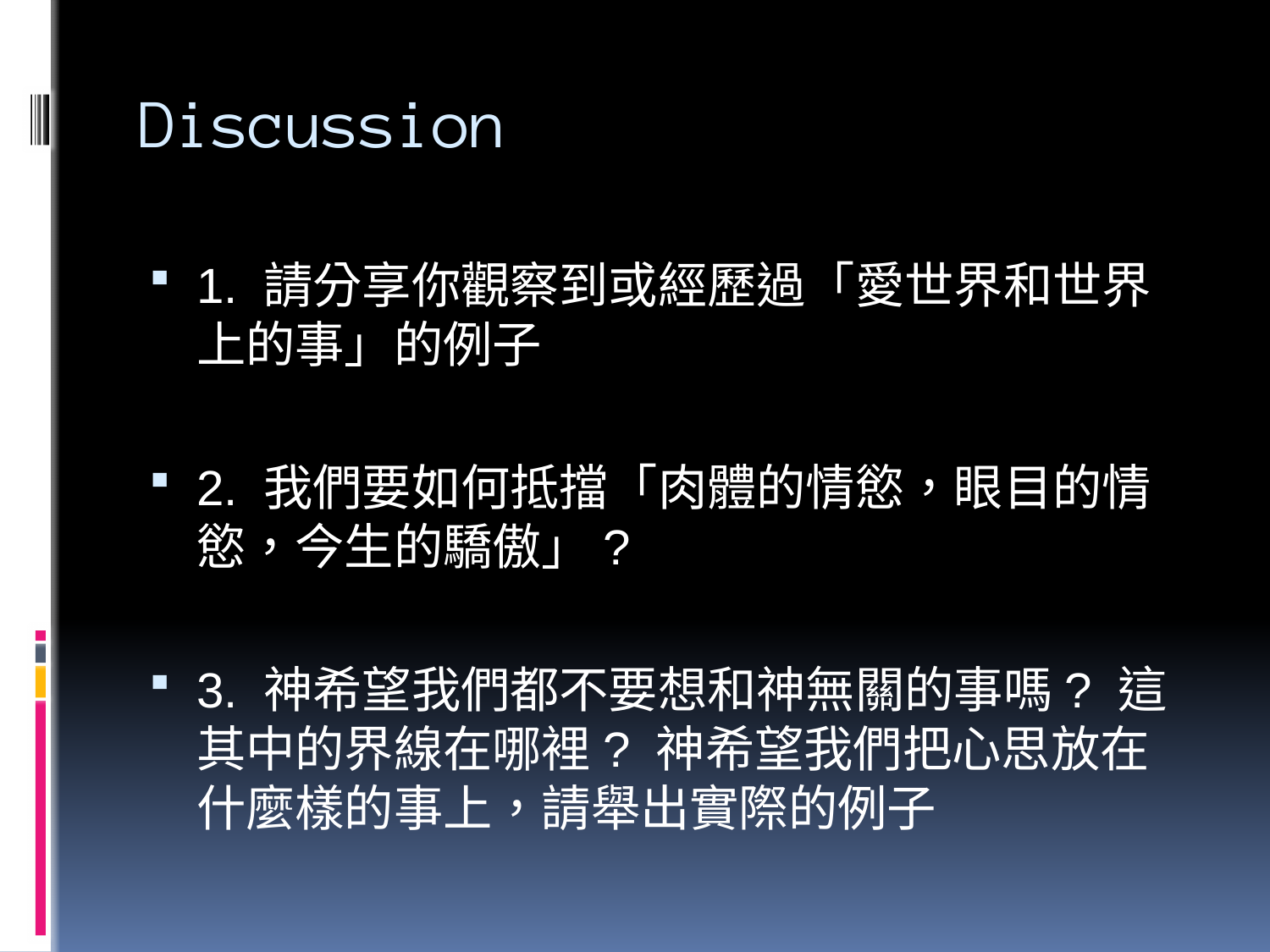

# Discussion
1. 請分享你觀察到或經歷過「愛世界和世界上的事」的例子

2. 我們要如何抵擋「肉體的情慾，眼目的情慾，今生的驕傲」?

3. 神希望我們都不要想和神無關的事嗎? 這其中的界線在哪裡? 神希望我們把心思放在什麼樣的事上，請舉出實際的例子